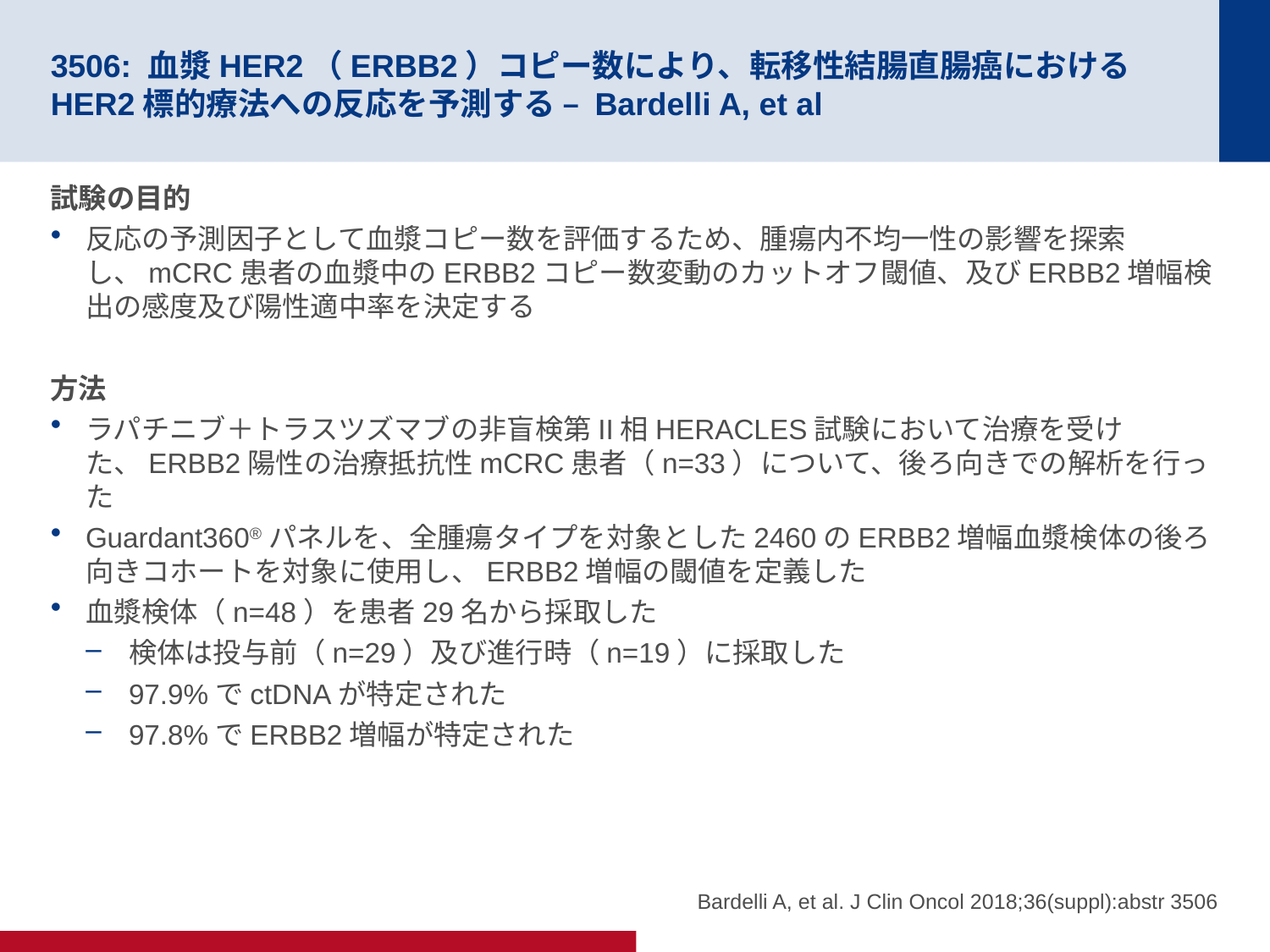

# 3506: 血漿HER2（ERBB2）コピー数により、転移性結腸直腸癌におけるHER2標的療法への反応を予測する – Bardelli A, et al
試験の目的
反応の予測因子として血漿コピー数を評価するため、腫瘍内不均一性の影響を探索し、mCRC患者の血漿中のERBB2コピー数変動のカットオフ閾値、及びERBB2増幅検出の感度及び陽性適中率を決定する

方法
ラパチニブ＋トラスツズマブの非盲検第II相HERACLES試験において治療を受けた、ERBB2陽性の治療抵抗性mCRC患者（n=33）について、後ろ向きでの解析を行った
Guardant360®パネルを、全腫瘍タイプを対象とした2460のERBB2増幅血漿検体の後ろ向きコホートを対象に使用し、ERBB2増幅の閾値を定義した
血漿検体（n=48）を患者29名から採取した
検体は投与前（n=29）及び進行時（n=19）に採取した
97.9%でctDNAが特定された
97.8%でERBB2増幅が特定された

Bardelli A, et al. J Clin Oncol 2018;36(suppl):abstr 3506